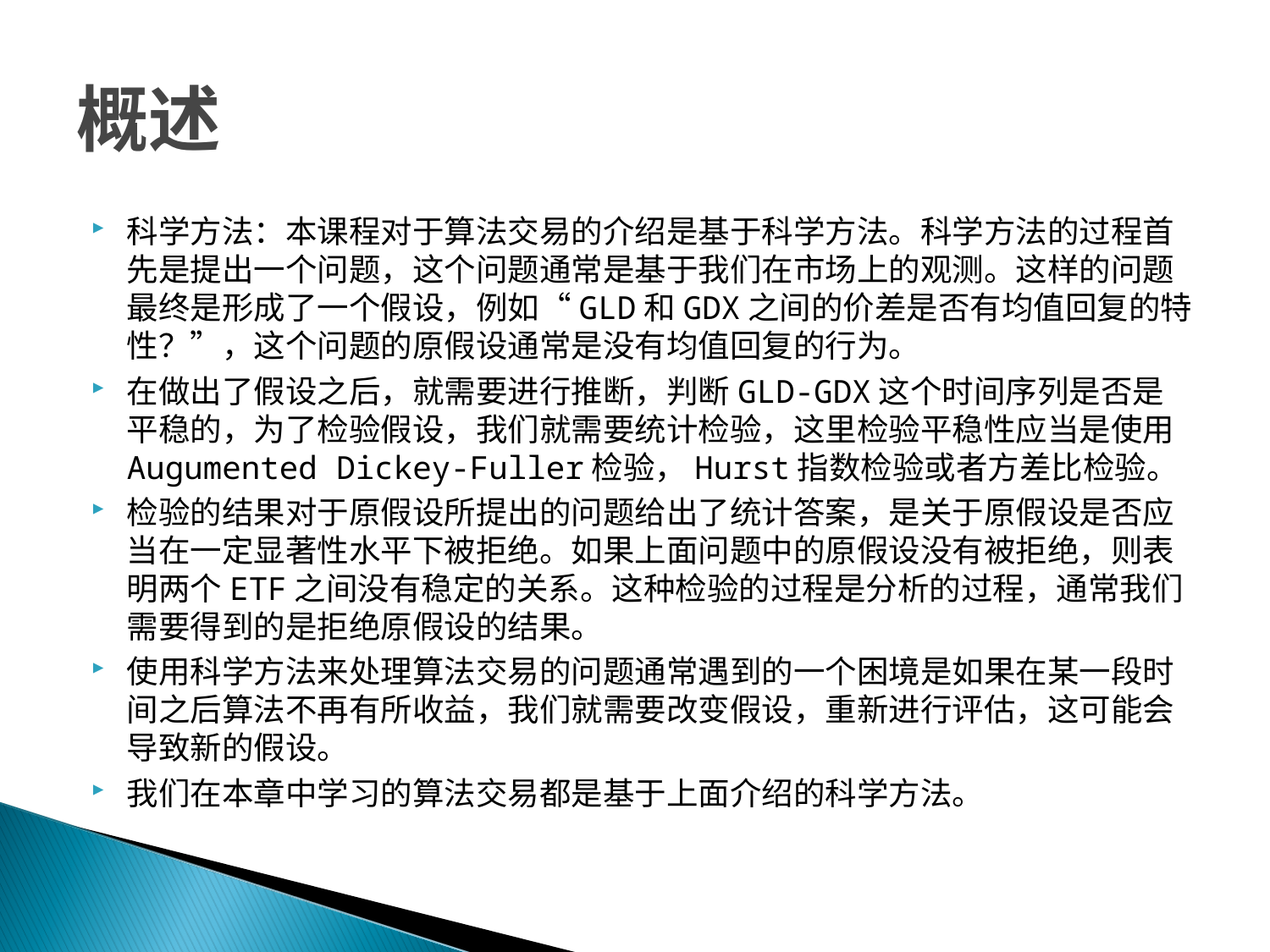

# 概述
科学方法：本课程对于算法交易的介绍是基于科学方法。科学方法的过程首先是提出一个问题，这个问题通常是基于我们在市场上的观测。这样的问题最终是形成了一个假设，例如“GLD和GDX之间的价差是否有均值回复的特性？”，这个问题的原假设通常是没有均值回复的行为。
在做出了假设之后，就需要进行推断，判断GLD-GDX这个时间序列是否是平稳的，为了检验假设，我们就需要统计检验，这里检验平稳性应当是使用Augumented Dickey-Fuller检验，Hurst指数检验或者方差比检验。
检验的结果对于原假设所提出的问题给出了统计答案，是关于原假设是否应当在一定显著性水平下被拒绝。如果上面问题中的原假设没有被拒绝，则表明两个ETF之间没有稳定的关系。这种检验的过程是分析的过程，通常我们需要得到的是拒绝原假设的结果。
使用科学方法来处理算法交易的问题通常遇到的一个困境是如果在某一段时间之后算法不再有所收益，我们就需要改变假设，重新进行评估，这可能会导致新的假设。
我们在本章中学习的算法交易都是基于上面介绍的科学方法。